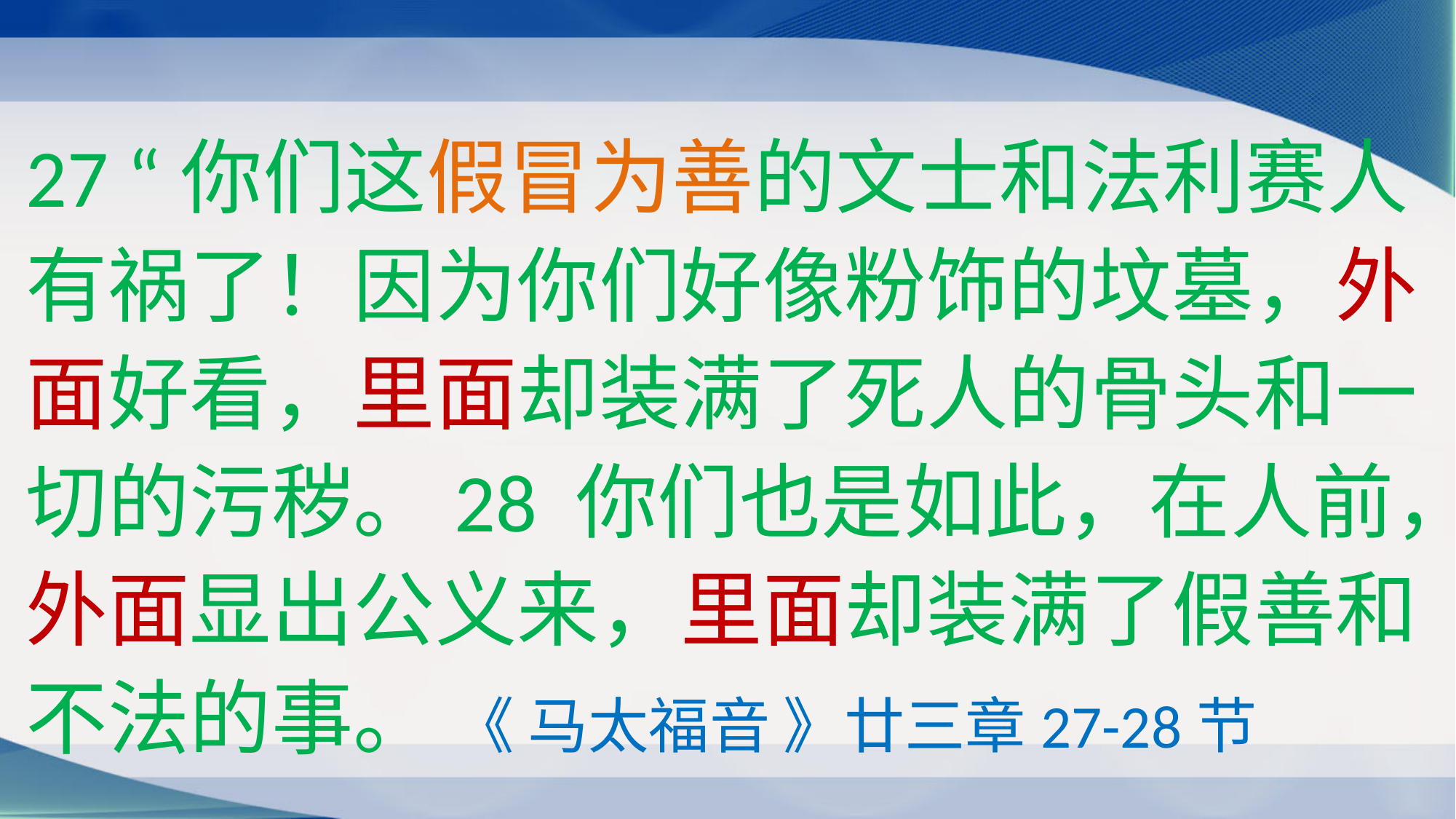

27 “你们这假冒为善的文士和法利赛人有祸了！因为你们好像粉饰的坟墓，外面好看，里面却装满了死人的骨头和一切的污秽。28 你们也是如此，在人前，外面显出公义来，里面却装满了假善和不法的事。 《 马太福音 》廿三章27-28节